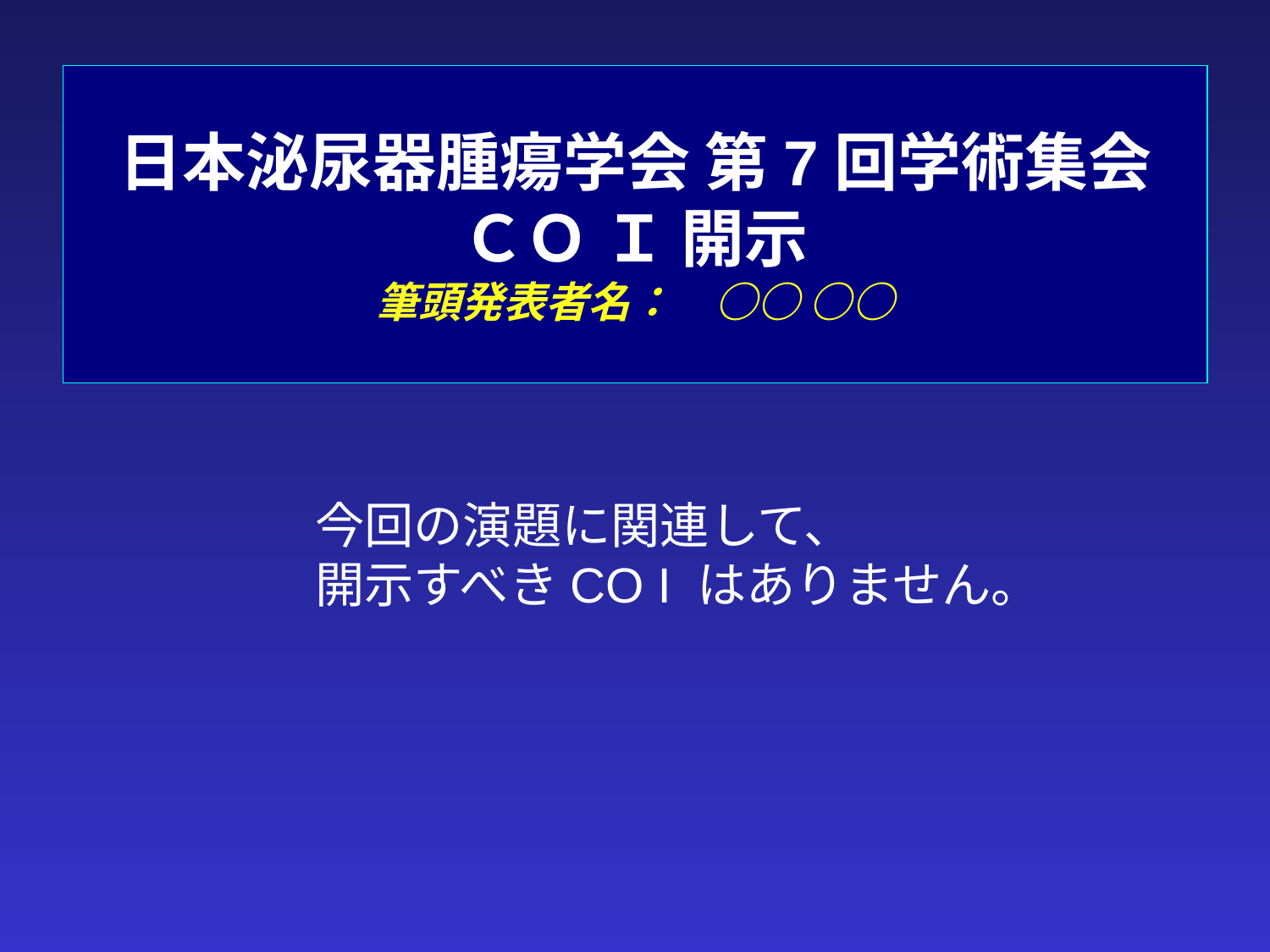

日本泌尿器腫瘍学会 第7回学術集会
ＣＯ Ｉ 開示
筆頭発表者名：　○○ ○○
今回の演題に関連して、
開示すべきCO I はありません。